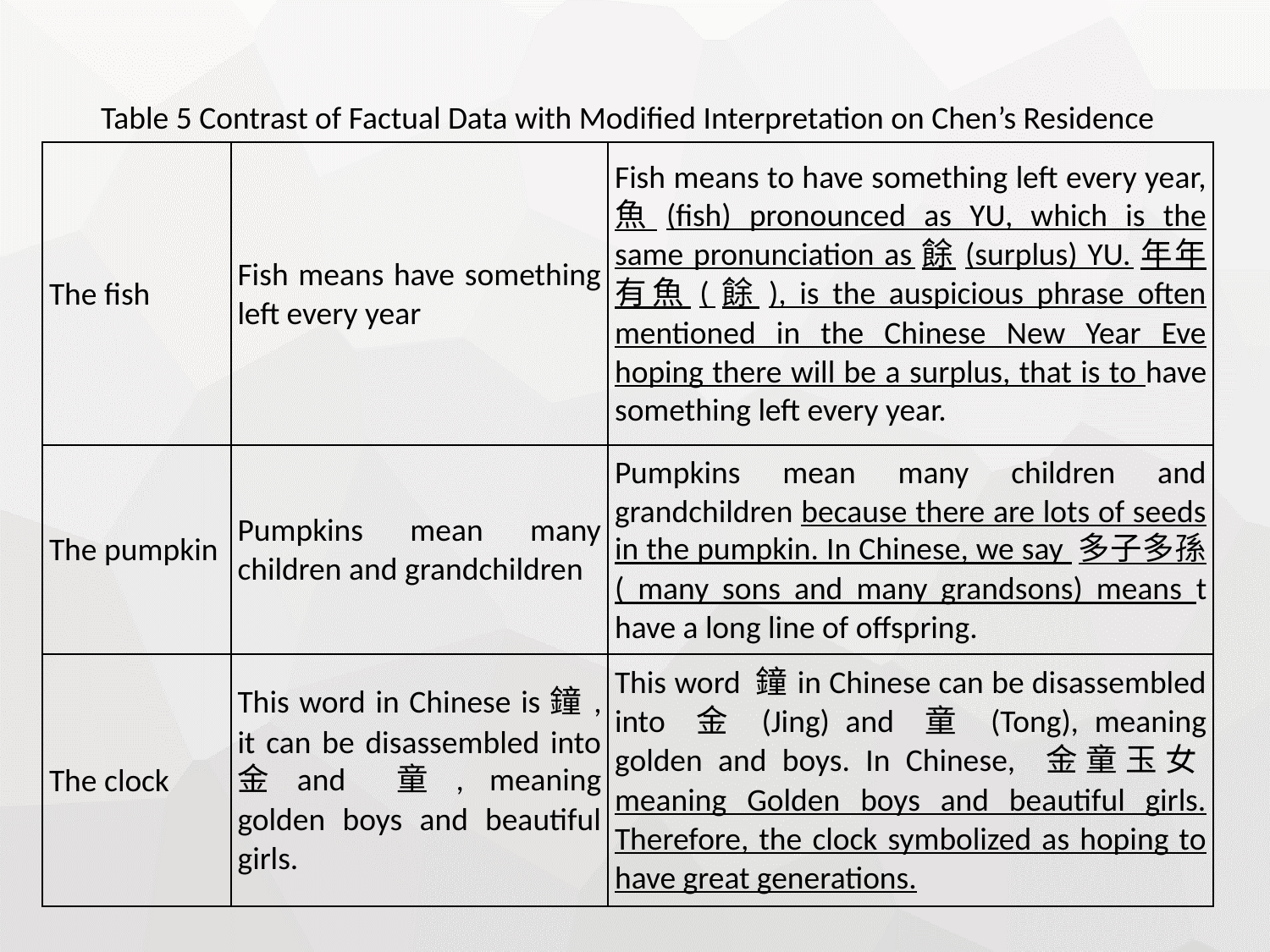

Table 5 Contrast of Factual Data with Modified Interpretation on Chen’s Residence
| The fish | Fish means have something left every year | Fish means to have something left every year, 魚(fish) pronounced as YU, which is the same pronunciation as餘(surplus) YU.年年有魚(餘), is the auspicious phrase often mentioned in the Chinese New Year Eve hoping there will be a surplus, that is to have something left every year. |
| --- | --- | --- |
| The pumpkin | Pumpkins mean many children and grandchildren | Pumpkins mean many children and grandchildren because there are lots of seeds in the pumpkin. In Chinese, we say 多子多孫 ( many sons and many grandsons) means t have a long line of offspring. |
| The clock | This word in Chinese is鐘, it can be disassembled into 金and 童, meaning golden boys and beautiful girls. | This word 鐘in Chinese can be disassembled into 金 (Jing) and 童 (Tong), meaning golden and boys. In Chinese, 金童玉女meaning Golden boys and beautiful girls. Therefore, the clock symbolized as hoping to have great generations. |